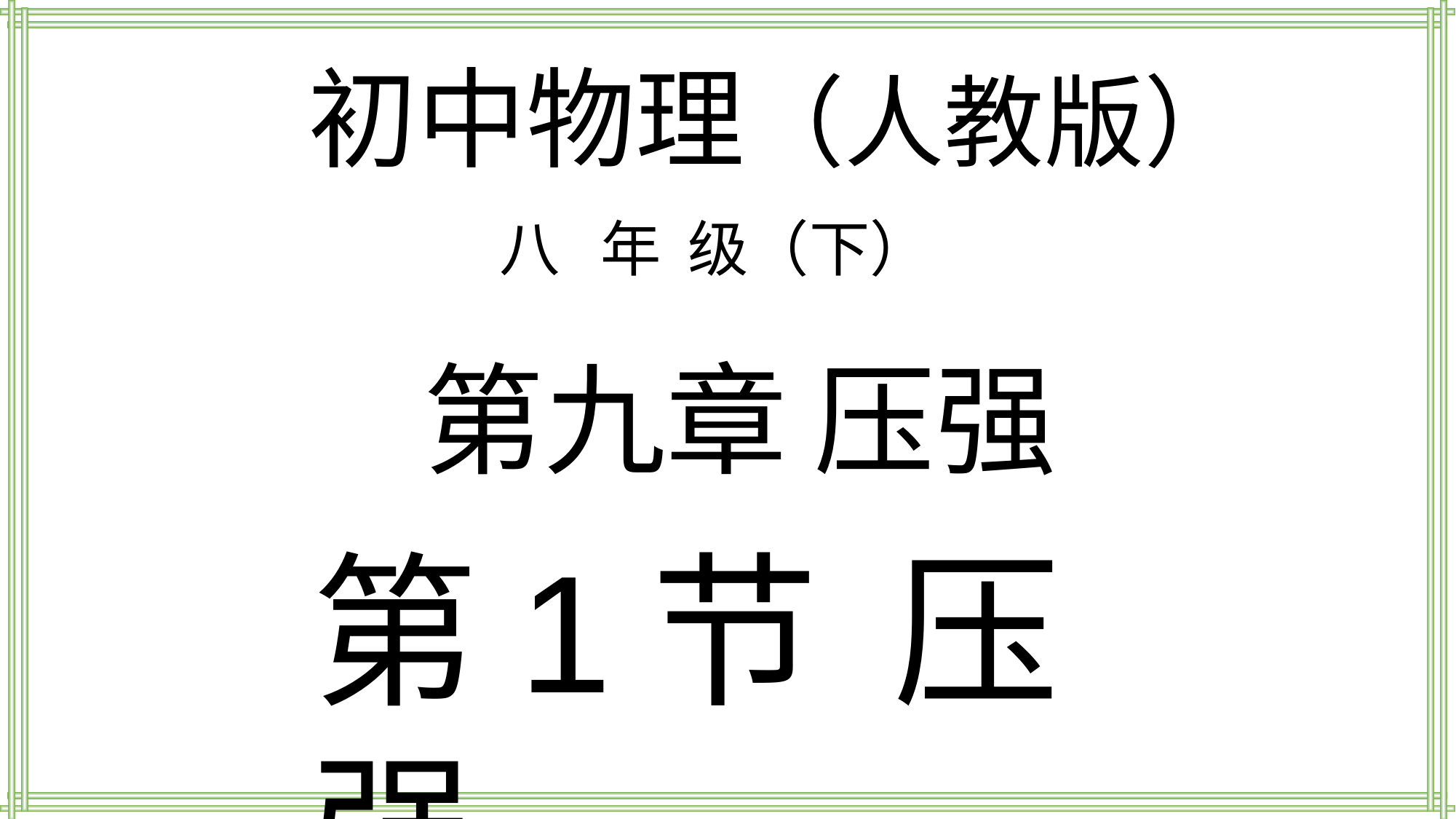

初中物理（人教版）
八   年  级（下）
第九章 压强
第1节  压 强